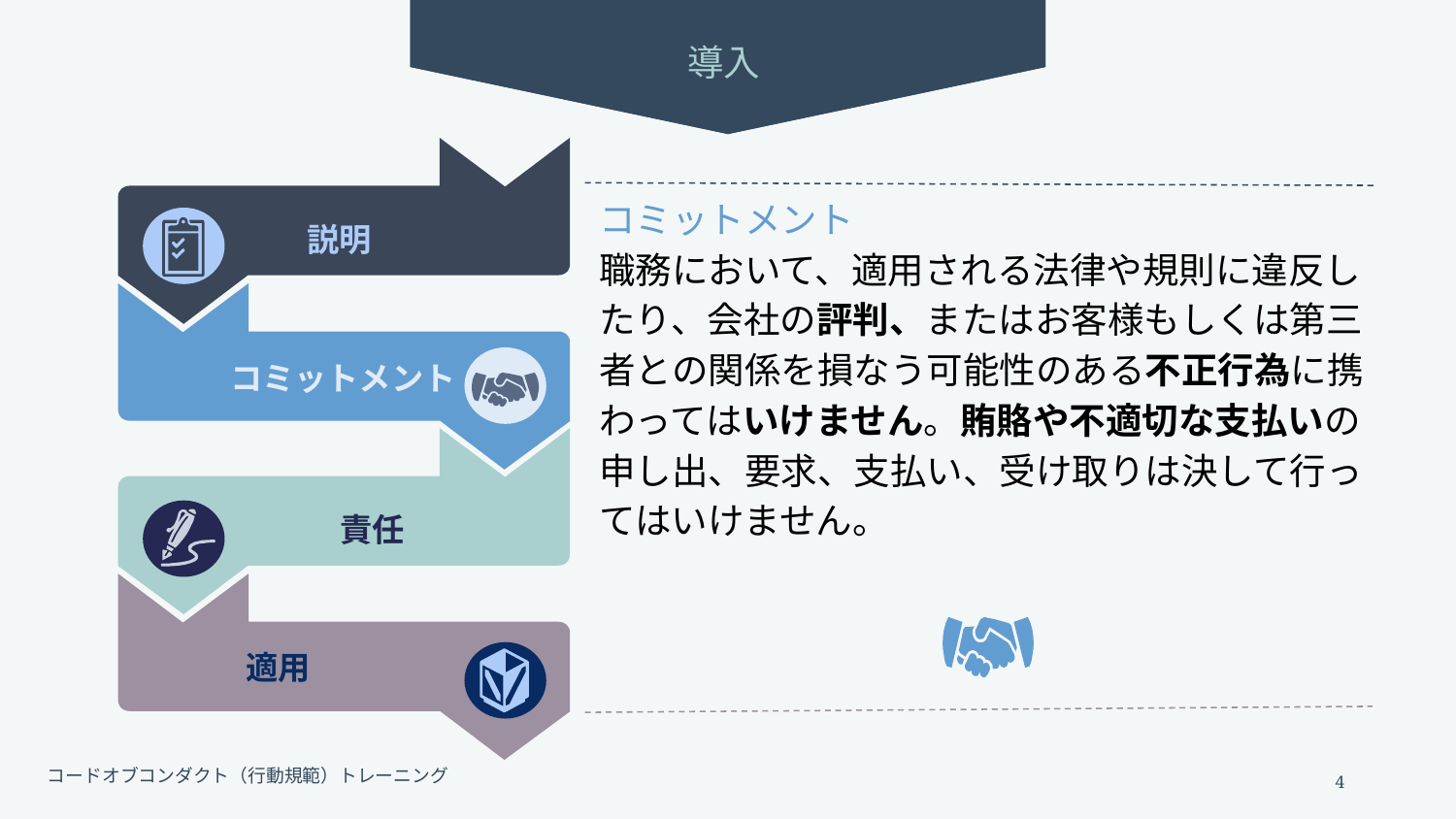

導入

説明

コミットメント

責任

適用
コミットメント
職務において、適用される法律や規則に違反したり、会社の評判、またはお客様もしくは第三者との関係を損なう可能性のある不正行為に携わってはいけません。賄賂や不適切な支払いの申し出、要求、支払い、受け取りは決して行ってはいけません。

4